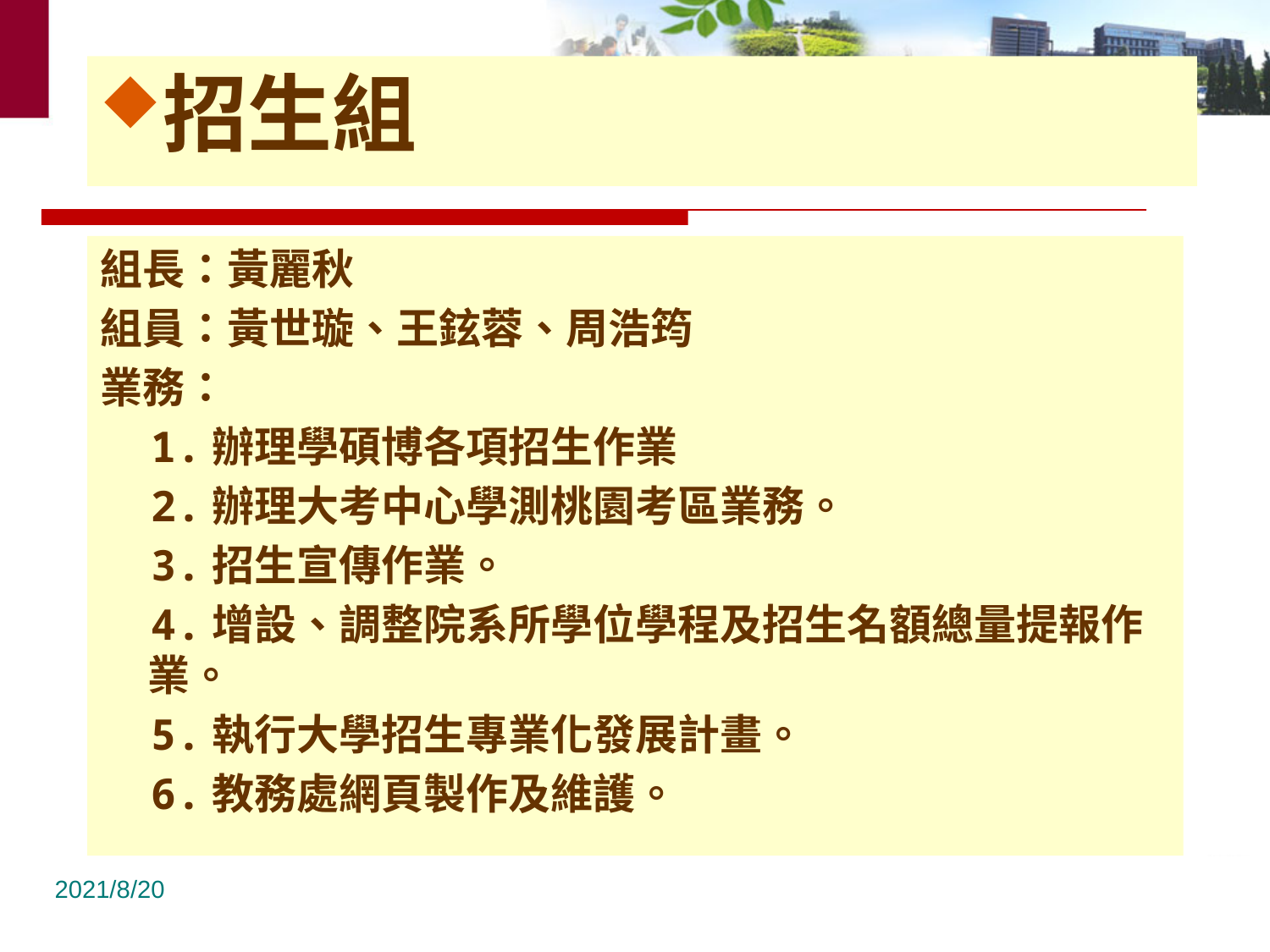

招生組
組長：黃麗秋
組員：黃世璇、王鉉蓉、周浩筠
業務：
  1.辦理學碩博各項招生作業
  2.辦理大考中心學測桃園考區業務。
  3.招生宣傳作業。
  4.增設、調整院系所學位學程及招生名額總量提報作業。
  5.執行大學招生專業化發展計畫。
  6.教務處網頁製作及維護。
2021/8/20